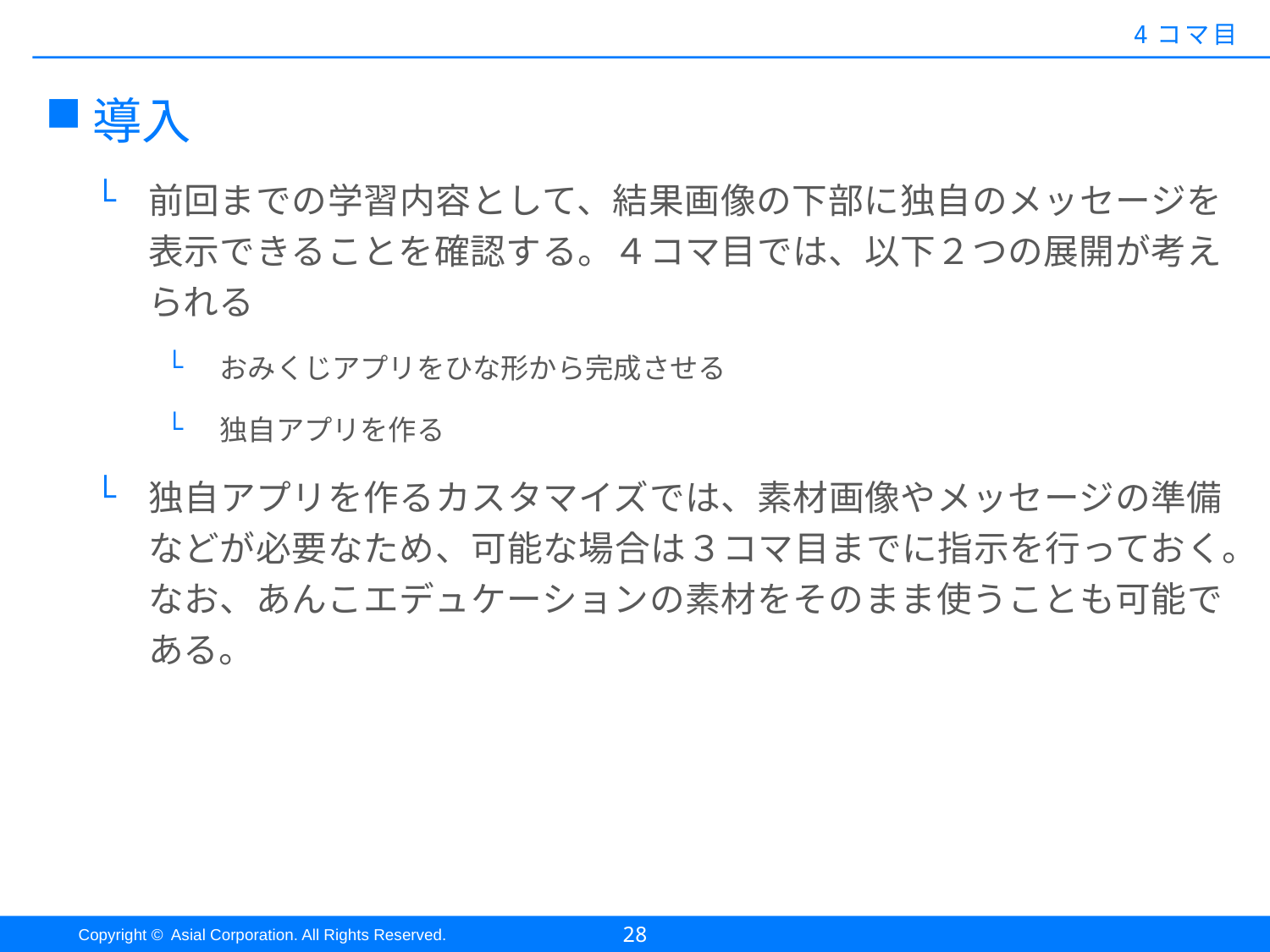

#
4コマ目
導入
前回までの学習内容として、結果画像の下部に独自のメッセージを表示できることを確認する。４コマ目では、以下２つの展開が考えられる
おみくじアプリをひな形から完成させる
独自アプリを作る
独自アプリを作るカスタマイズでは、素材画像やメッセージの準備などが必要なため、可能な場合は３コマ目までに指示を行っておく。なお、あんこエデュケーションの素材をそのまま使うことも可能である。

28